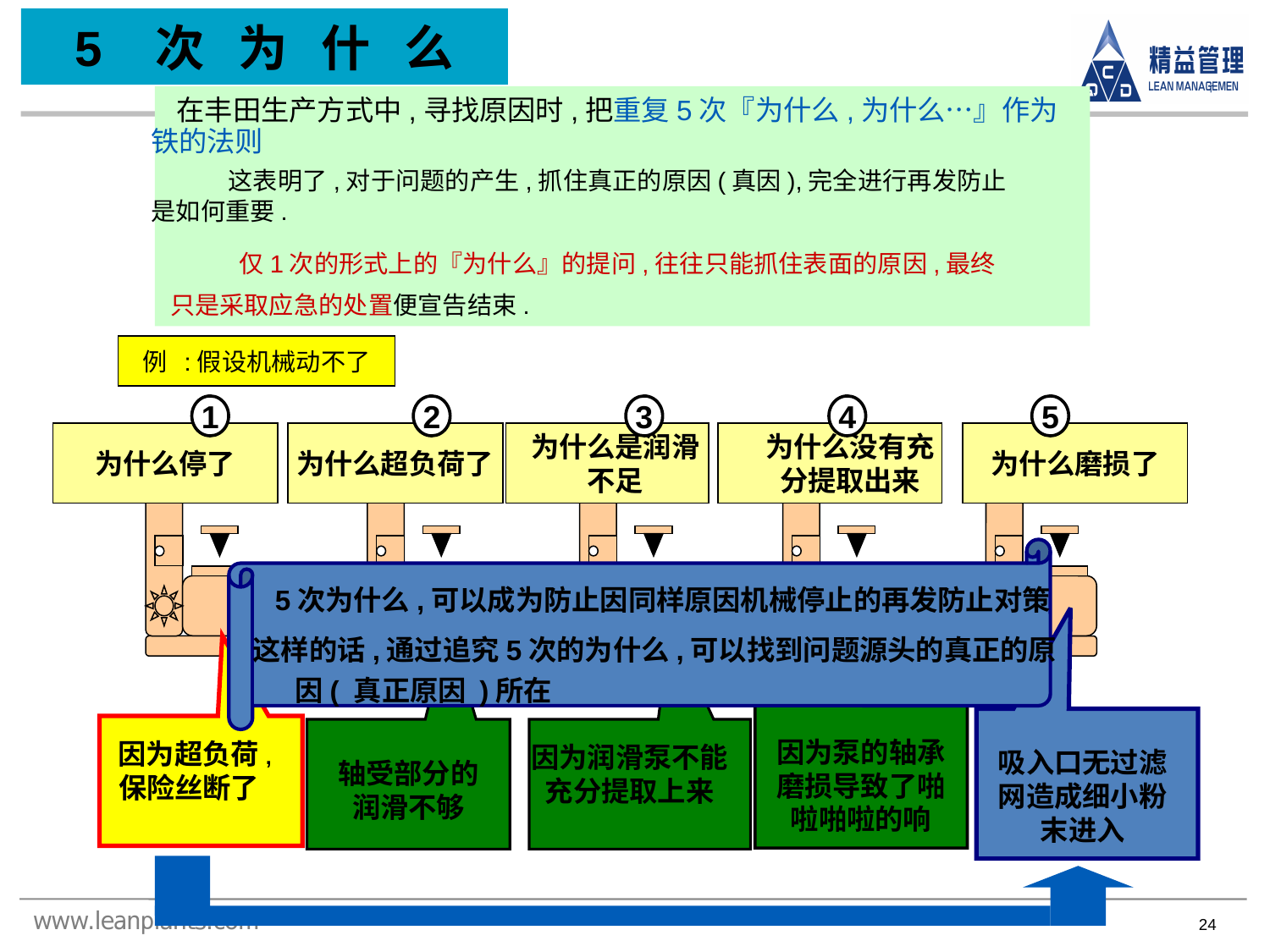

5   次   为   什   么
#
在丰田生产方式中,寻找原因时,把重复5次『为什么,为什么…』作为
铁的法则
这表明了,对于问题的产生,抓住真正的原因(真因),完全进行再发防止
是如何重要.
仅1次的形式上的『为什么』的提问,往往只能抓住表面的原因,最终
只是采取应急的处置便宣告结束.

例  :假设机械动不了
1
2
3
4
5
为什么停了
为什么超负荷了
为什么是润滑不足
为什么没有充分提取出来
为什么磨损了

5次为什么,可以成为防止因同样原因机械停止的再发防止对策
这样的话,通过追究5次的为什么,可以找到问题源头的真正的原
因( 真正原因 )所在

因为泵的轴承磨损导致了啪啦啪啦的响

吸入口无过滤网造成细小粉末进入

轴受部分的润滑不够

因为超负荷,保险丝断了
因为润滑泵不能充分提取上来